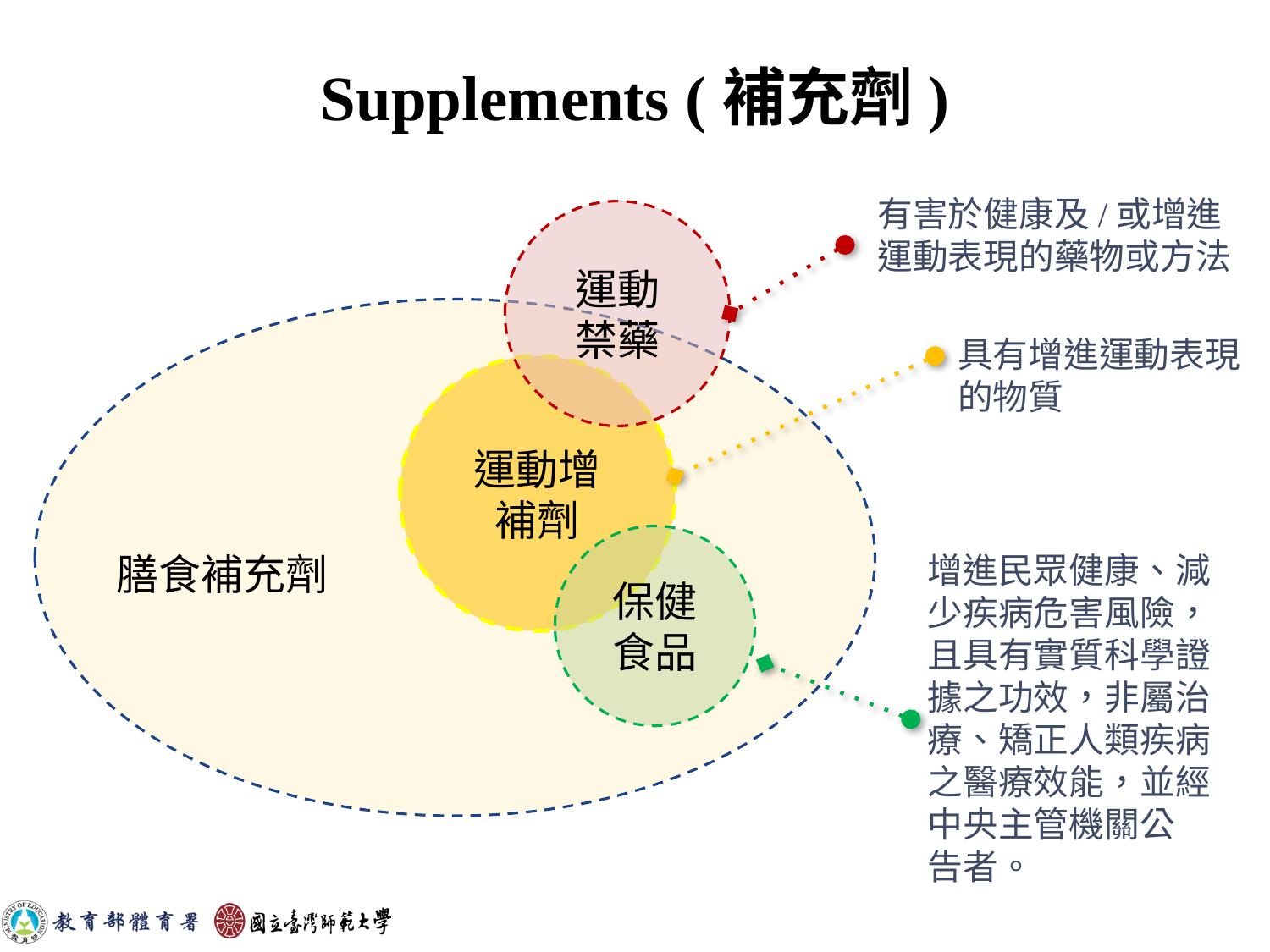

# Supplements (補充劑)
有害於健康及/或增進運動表現的藥物或方法
運動禁藥

具有增進運動表現的物質
運動增補劑
保健食品
膳食補充劑
增進民眾健康、減少疾病危害風險，且具有實質科學證據之功效，非屬治療、矯正人類疾病之醫療效能，並經中央主管機關公 告者。